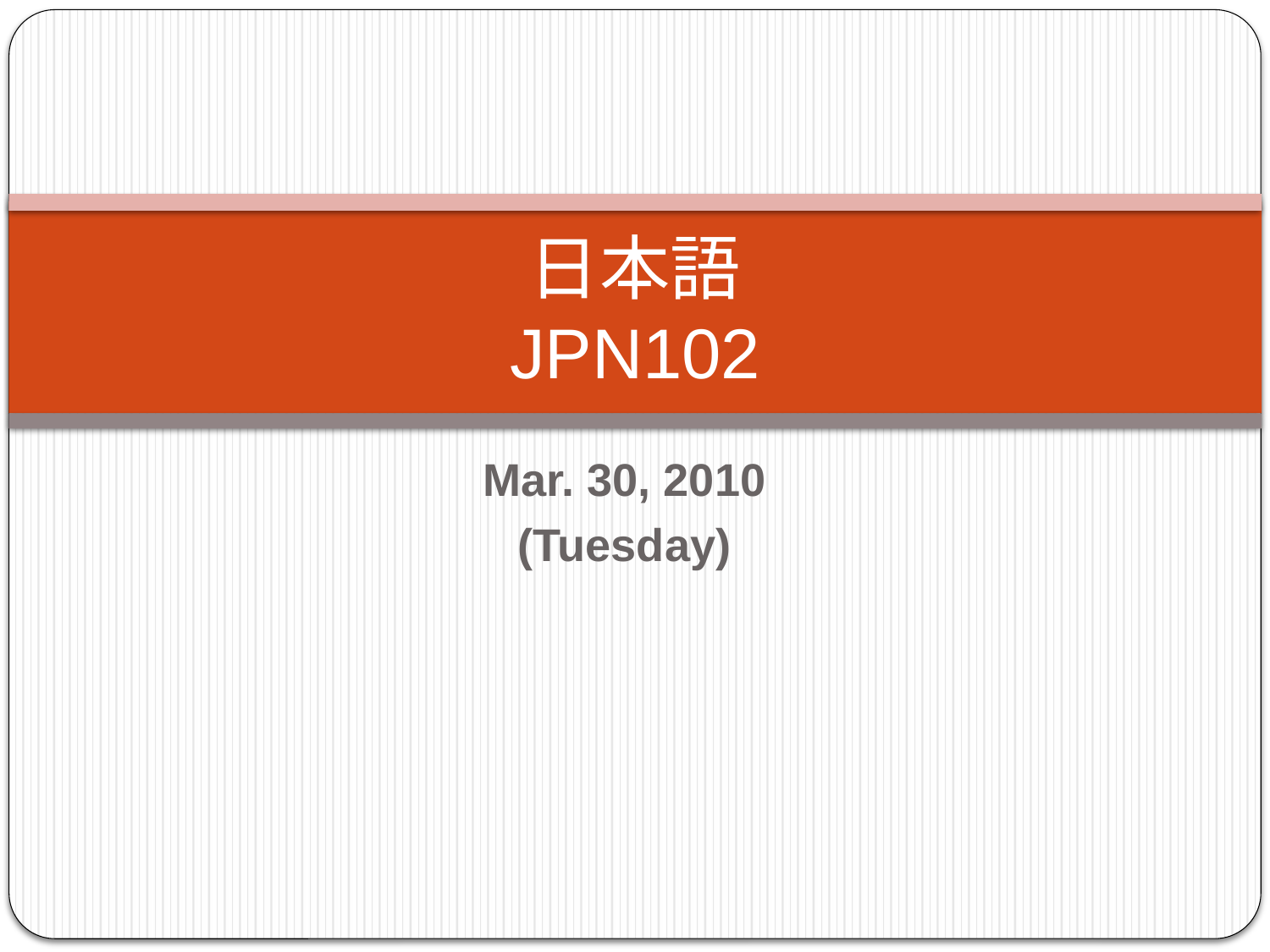

# 日本語 JPN102
Mar. 30, 2010
(Tuesday)